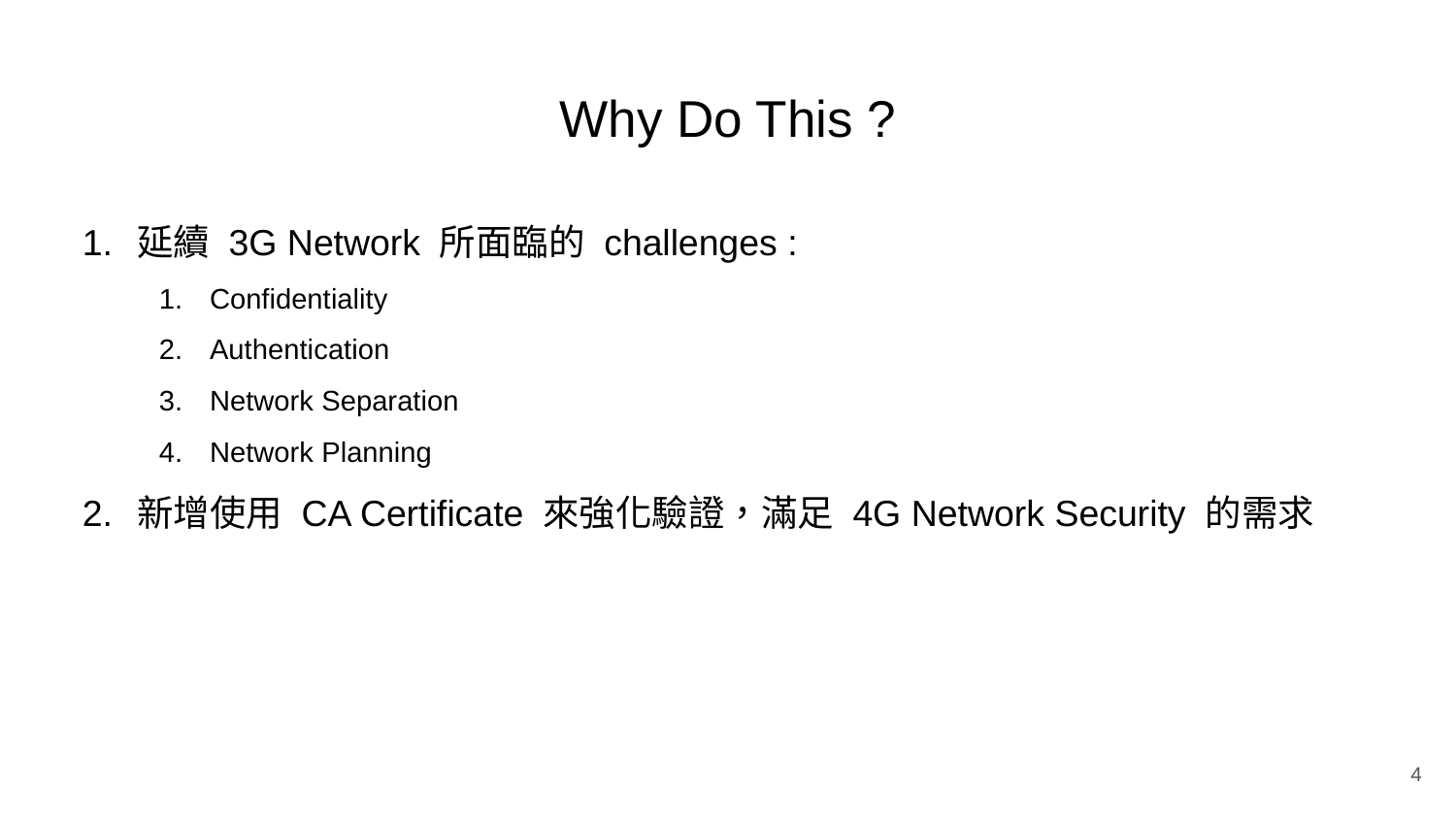

# Why Do This ?
延續 3G Network 所面臨的 challenges :
Confidentiality
Authentication
Network Separation
Network Planning
新增使用 CA Certificate 來強化驗證，滿足 4G Network Security 的需求
4